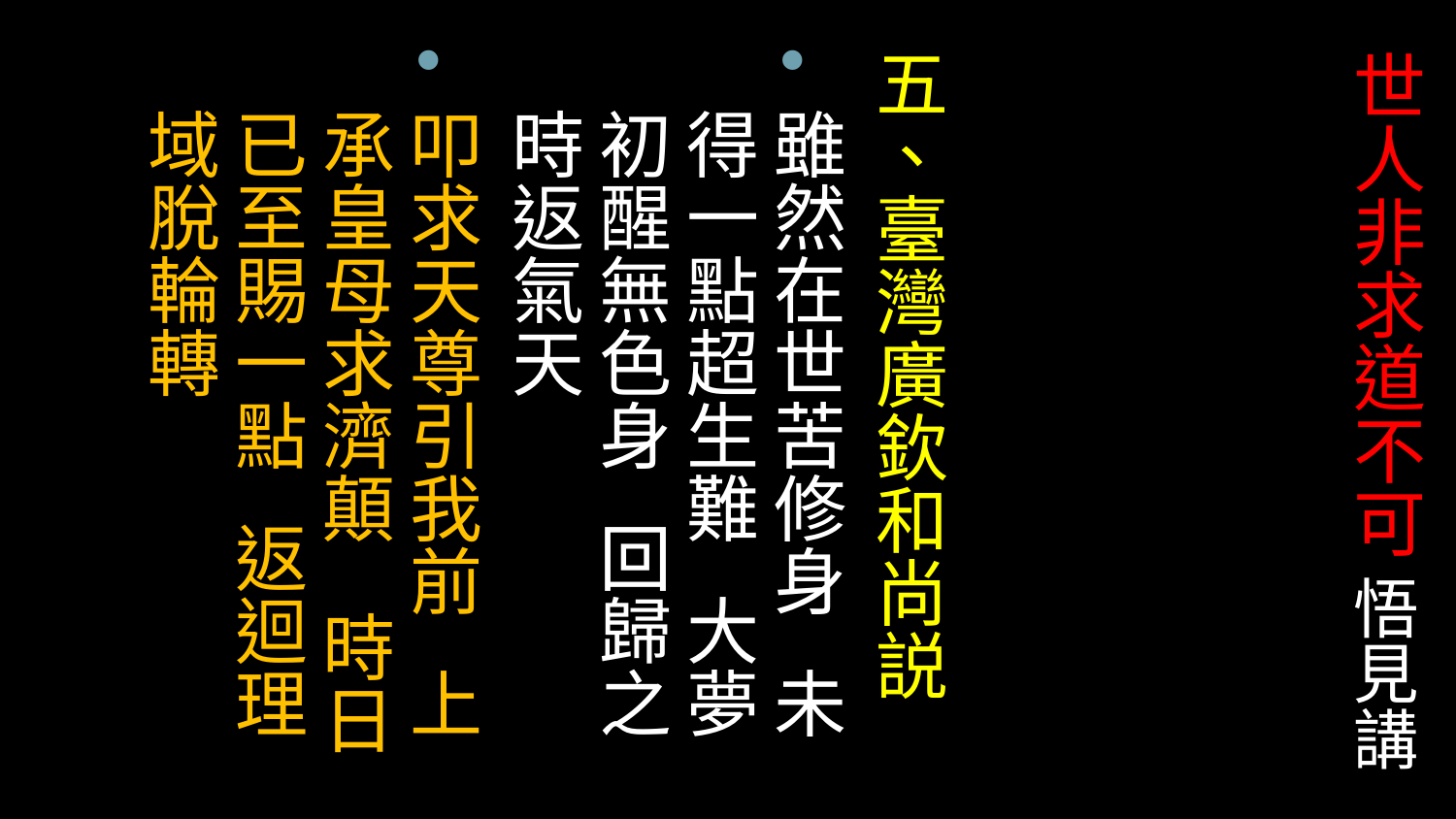

五、臺灣廣欽和尚説
雖然在世苦修身   未得一點超生難   大夢初醒無色身   回歸之時返氣天
叩求天尊引我前   上承皇母求濟顛    時日已至賜一點   返迴理域脫輪轉

# 世人非求道不可 悟見講